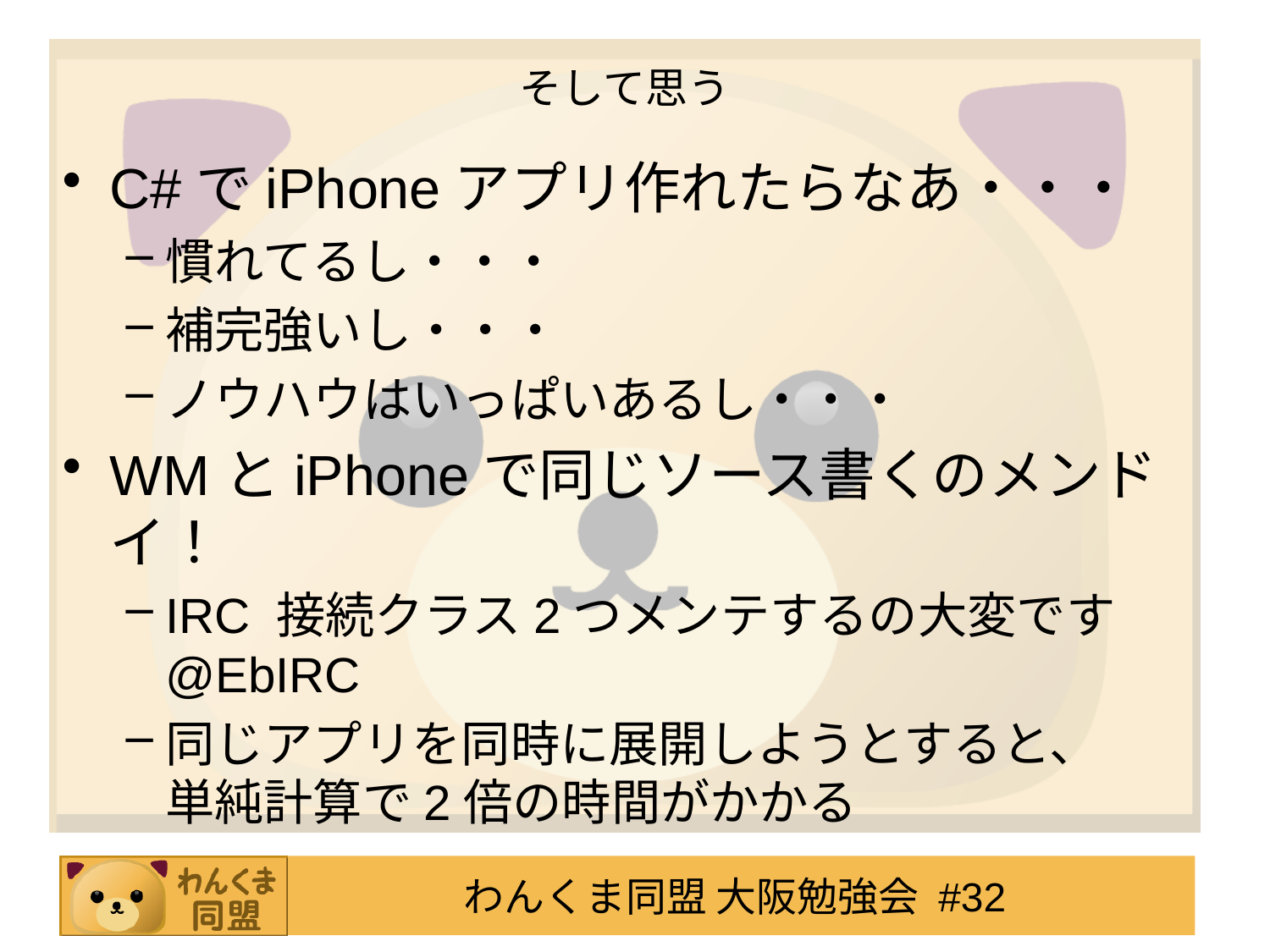

# そして思う
C#でiPhoneアプリ作れたらなあ・・・
慣れてるし・・・
補完強いし・・・
ノウハウはいっぱいあるし・・・
WMとiPhoneで同じソース書くのメンドイ！
IRC 接続クラス2つメンテするの大変です@EbIRC
同じアプリを同時に展開しようとすると、
単純計算で2倍の時間がかかる